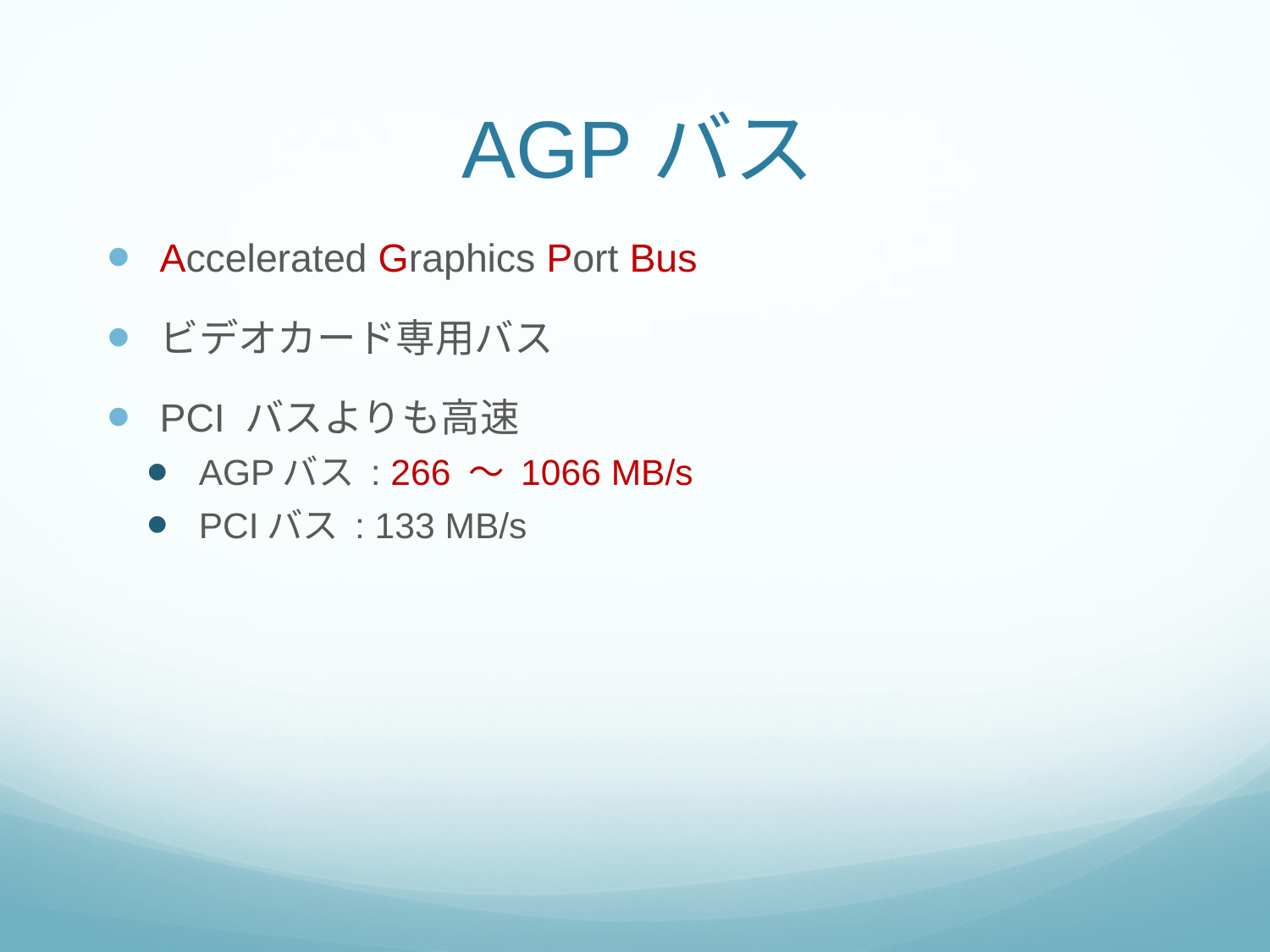

# AGPバス
Accelerated Graphics Port Bus
ビデオカード専用バス
PCI バスよりも高速
AGPバス : 266 〜 1066 MB/s
PCIバス : 133 MB/s